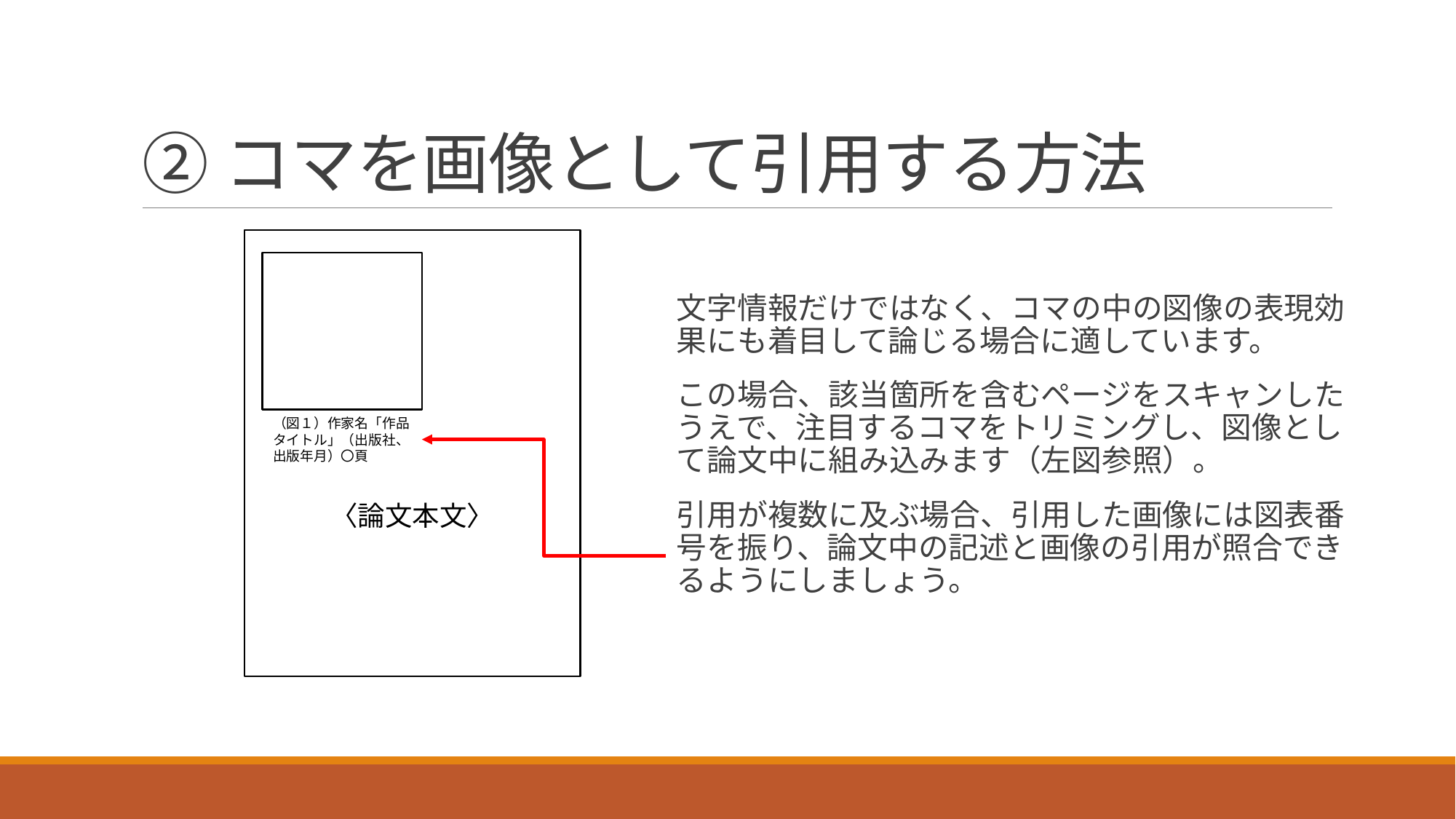

# ②コマを画像として引用する方法

文字情報だけではなく、コマの中の図像の表現効果にも着目して論じる場合に適しています。
この場合、該当箇所を含むページをスキャンしたうえで、注目するコマをトリミングし、図像として論文中に組み込みます（左図参照）。
引用が複数に及ぶ場合、引用した画像には図表番号を振り、論文中の記述と画像の引用が照合できるようにしましょう。

（図１）作家名「作品タイトル」（出版社、出版年月）〇頁
〈論文本文〉